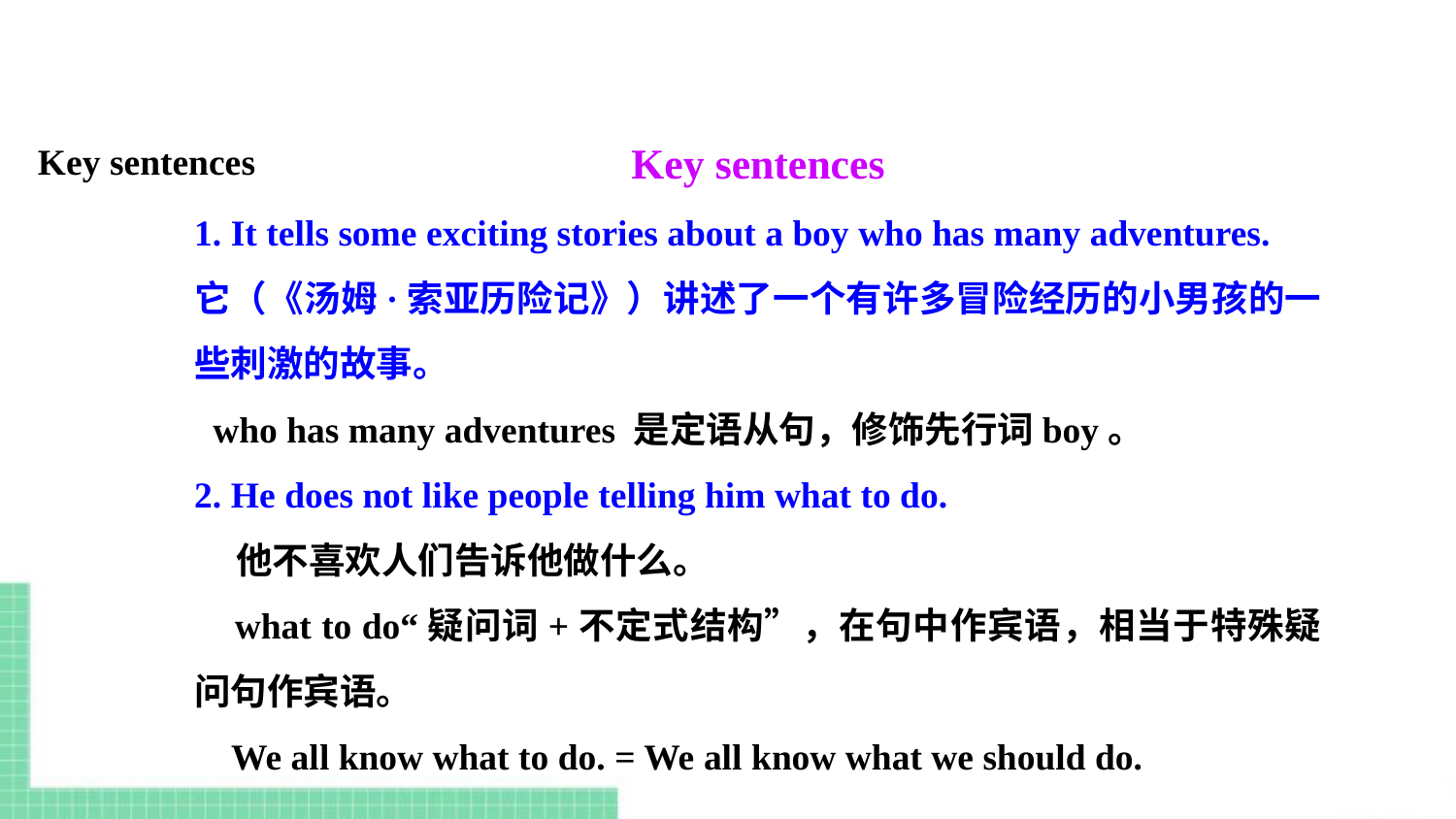

Key sentences
1. It tells some exciting stories about a boy who has many adventures.
它（《汤姆·索亚历险记》）讲述了一个有许多冒险经历的小男孩的一些刺激的故事。
  who has many adventures 是定语从句，修饰先行词boy。
2. He does not like people telling him what to do.
    他不喜欢人们告诉他做什么。
    what to do“疑问词+不定式结构”，在句中作宾语，相当于特殊疑问句作宾语。
    We all know what to do. = We all know what we should do.
Key sentences